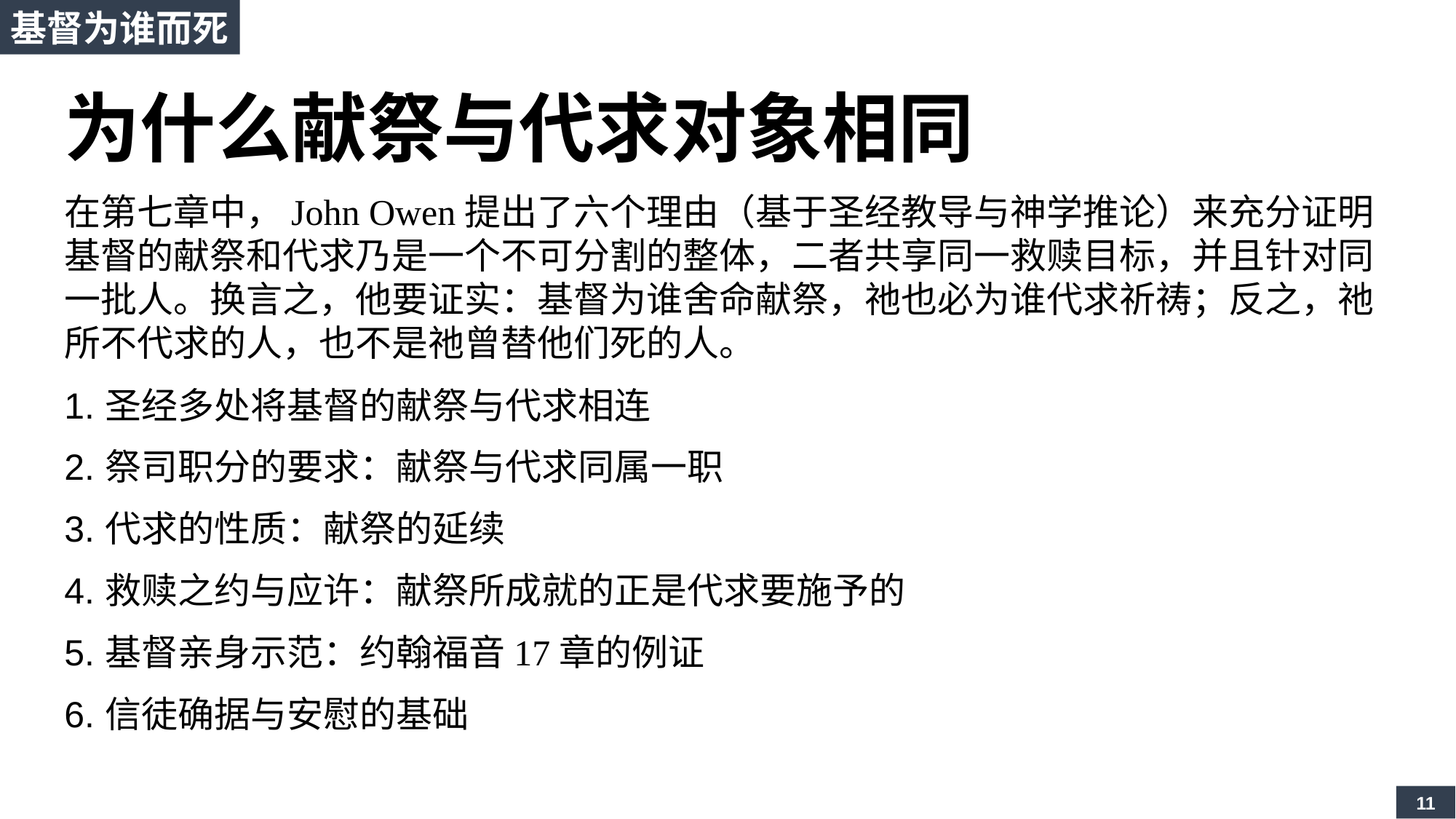

基督为谁而死
为什么献祭与代求对象相同
在第七章中，John Owen提出了六个理由（基于圣经教导与神学推论）来充分证明基督的献祭和代求乃是一个不可分割的整体，二者共享同一救赎目标，并且针对同一批人。换言之，他要证实：基督为谁舍命献祭，祂也必为谁代求祈祷；反之，祂所不代求的人，也不是祂曾替他们死的人。
圣经多处将基督的献祭与代求相连
祭司职分的要求：献祭与代求同属一职
代求的性质：献祭的延续
救赎之约与应许：献祭所成就的正是代求要施予的
基督亲身示范：约翰福音17章的例证
信徒确据与安慰的基础
11